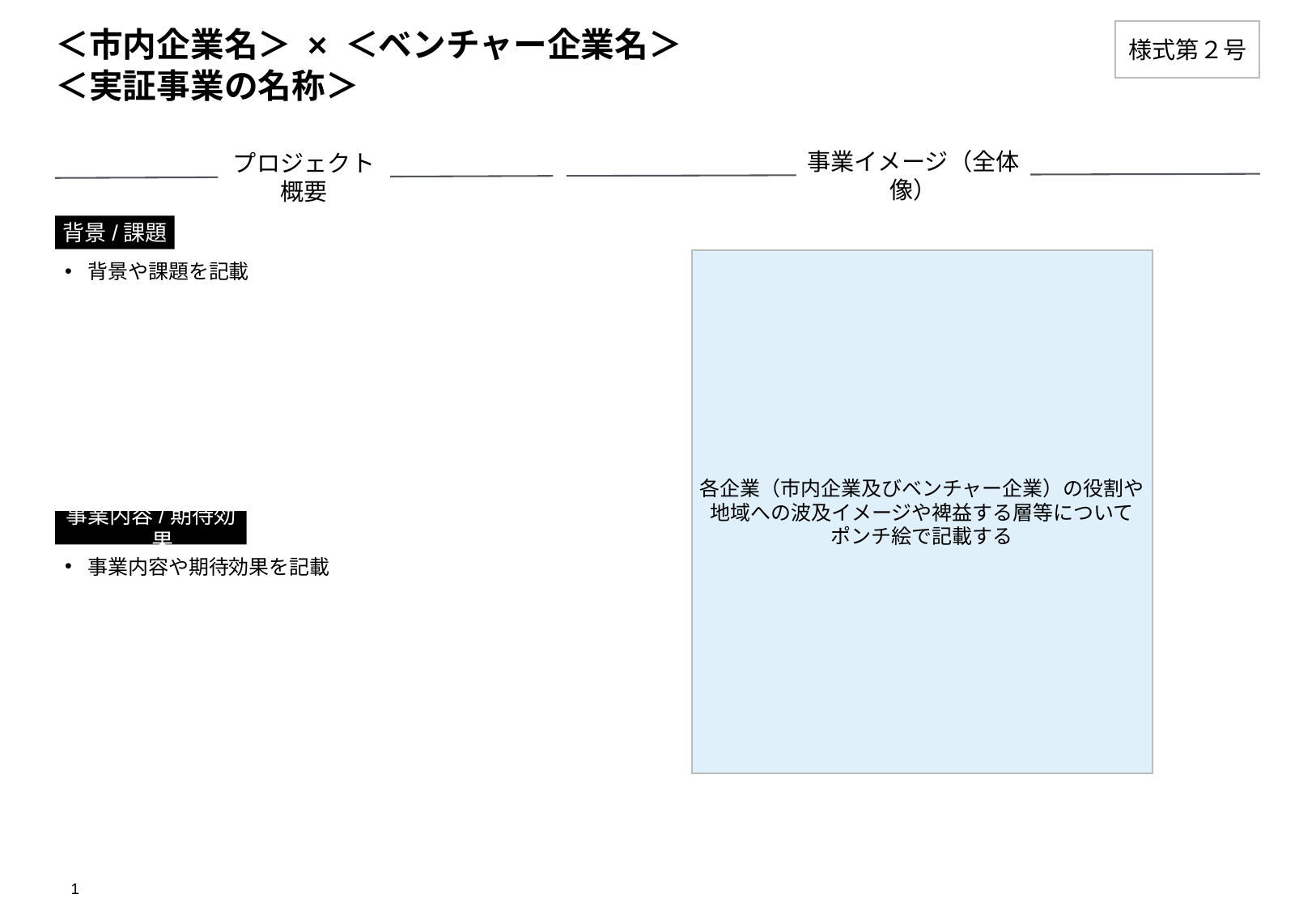

# ＜市内企業名＞ × ＜ベンチャー企業名＞ ＜実証事業の名称＞
様式第２号
事業イメージ（全体像）
プロジェクト概要
背景/課題
背景や課題を記載
各企業（市内企業及びベンチャー企業）の役割や
地域への波及イメージや裨益する層等について
ポンチ絵で記載する
事業内容/期待効果
事業内容や期待効果を記載
1